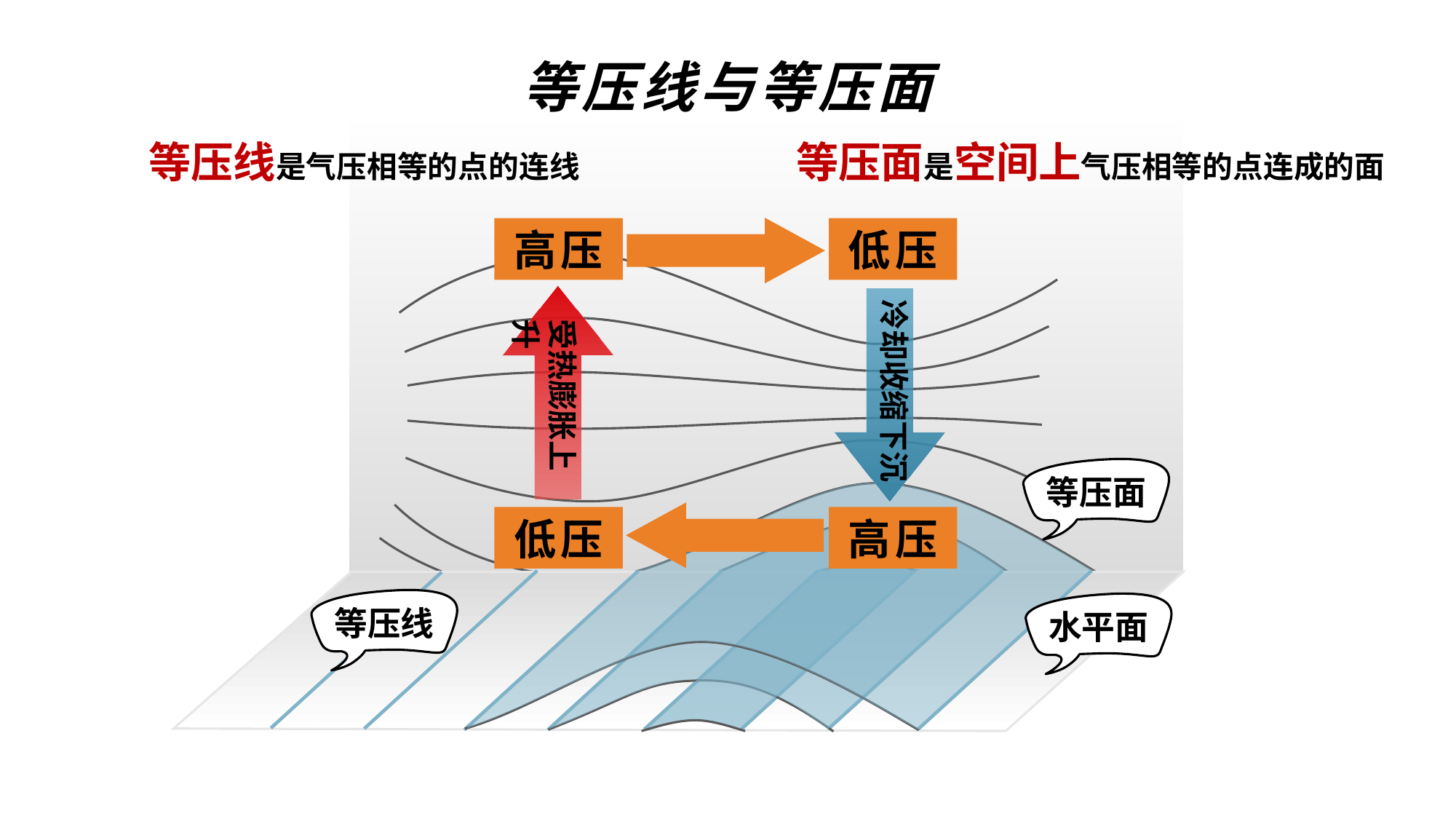

等压线与等压面

等压线是气压相等的点的连线
等压面是空间上气压相等的点连成的面

高压
低压

冷却收缩下沉

受热膨胀上升

等压面

低压
高压

等压线

水平面